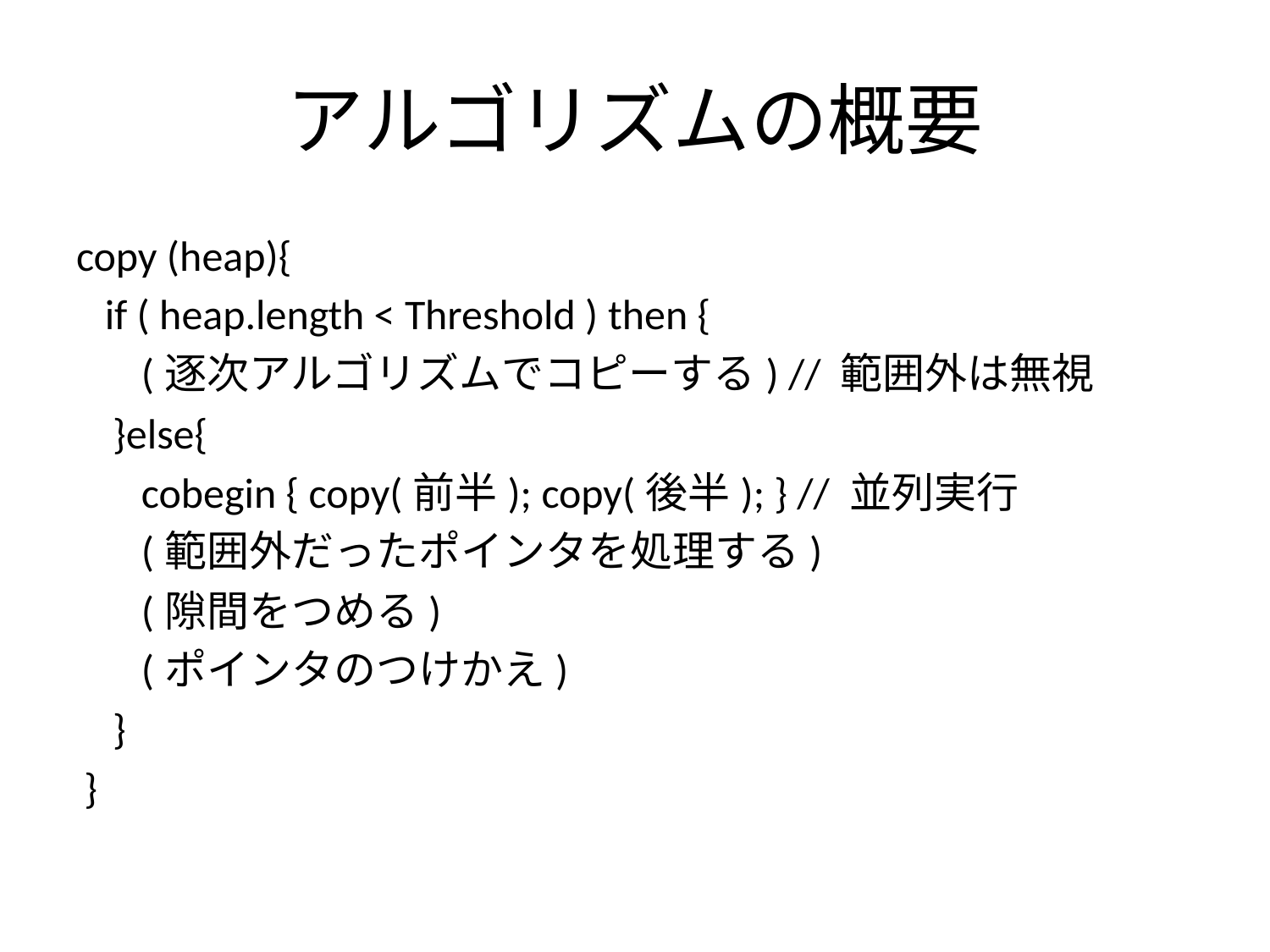

# アルゴリズムの概要
copy (heap){
   if ( heap.length < Threshold ) then {
      (逐次アルゴリズムでコピーする) // 範囲外は無視
   }else{
      cobegin { copy(前半); copy(後半); } // 並列実行
      (範囲外だったポインタを処理する)
      (隙間をつめる)
      (ポインタのつけかえ)
   }
}